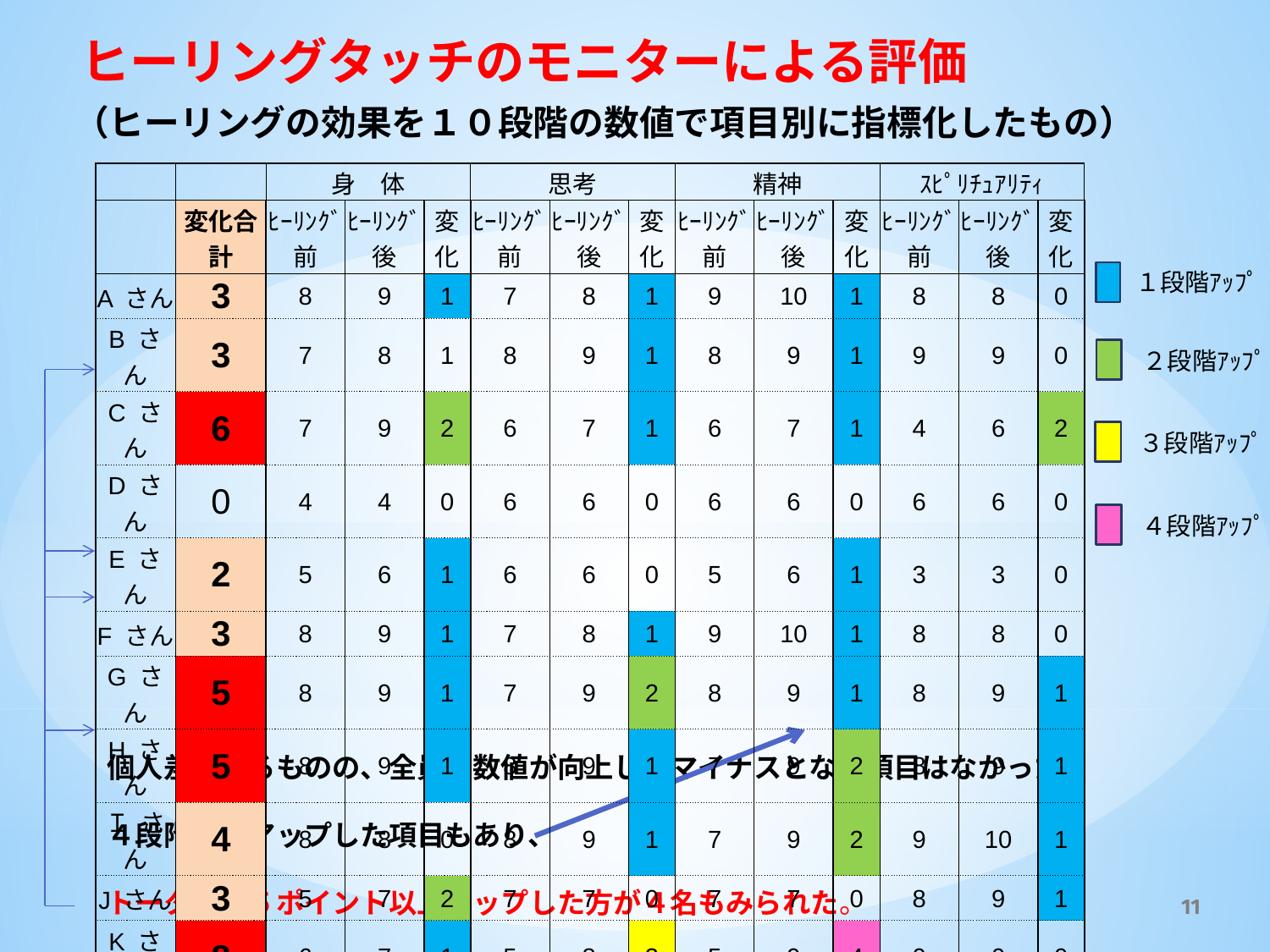

ヒーリングタッチのモニターによる評価
（ヒーリングの効果を１０段階の数値で項目別に指標化したもの）
|  |  | 身　体 |  |  | 思考 |  |  | 精神 |  |  | ｽﾋﾟﾘﾁｭｱﾘﾃｨ |  |  |
| --- | --- | --- | --- | --- | --- | --- | --- | --- | --- | --- | --- | --- | --- |
|  | 変化合計 | ﾋｰﾘﾝｸﾞ前 | ﾋｰﾘﾝｸﾞ後 | 変化 | ﾋｰﾘﾝｸﾞ前 | ﾋｰﾘﾝｸﾞ後 | 変化 | ﾋｰﾘﾝｸﾞ前 | ﾋｰﾘﾝｸﾞ後 | 変化 | ﾋｰﾘﾝｸﾞ前 | ﾋｰﾘﾝｸﾞ後 | 変化 |
| A さん | 3 | 8 | 9 | 1 | 7 | 8 | 1 | 9 | 10 | 1 | 8 | 8 | 0 |
| B さん | 3 | 7 | 8 | 1 | 8 | 9 | 1 | 8 | 9 | 1 | 9 | 9 | 0 |
| C さん | 6 | 7 | 9 | 2 | 6 | 7 | 1 | 6 | 7 | 1 | 4 | 6 | 2 |
| D さん | 0 | 4 | 4 | 0 | 6 | 6 | 0 | 6 | 6 | 0 | 6 | 6 | 0 |
| E さん | 2 | 5 | 6 | 1 | 6 | 6 | 0 | 5 | 6 | 1 | 3 | 3 | 0 |
| F さん | 3 | 8 | 9 | 1 | 7 | 8 | 1 | 9 | 10 | 1 | 8 | 8 | 0 |
| G さん | 5 | 8 | 9 | 1 | 7 | 9 | 2 | 8 | 9 | 1 | 8 | 9 | 1 |
| H さん | 5 | 8 | 9 | 1 | 8 | 9 | 1 | 7 | 9 | 2 | 8 | 9 | 1 |
| Ｉ さん | 4 | 8 | 8 | 0 | 8 | 9 | 1 | 7 | 9 | 2 | 9 | 10 | 1 |
| J さん | 3 | 5 | 7 | 2 | 7 | 7 | 0 | 7 | 7 | 0 | 8 | 9 | 1 |
| K さん | 8 | 6 | 7 | 1 | 5 | 8 | 3 | 5 | 9 | 4 | 0 | 0 | 0 |
１段階ｱｯﾌﾟ

２段階ｱｯﾌﾟ

３段階ｱｯﾌﾟ

４段階ｱｯﾌﾟ
個人差はあるものの、全員の数値が向上し、マイナスとなる項目はなかった。
４段階以上アップした項目もあり、

トータルで５ポイント以上アップした方が４名もみられた。
11